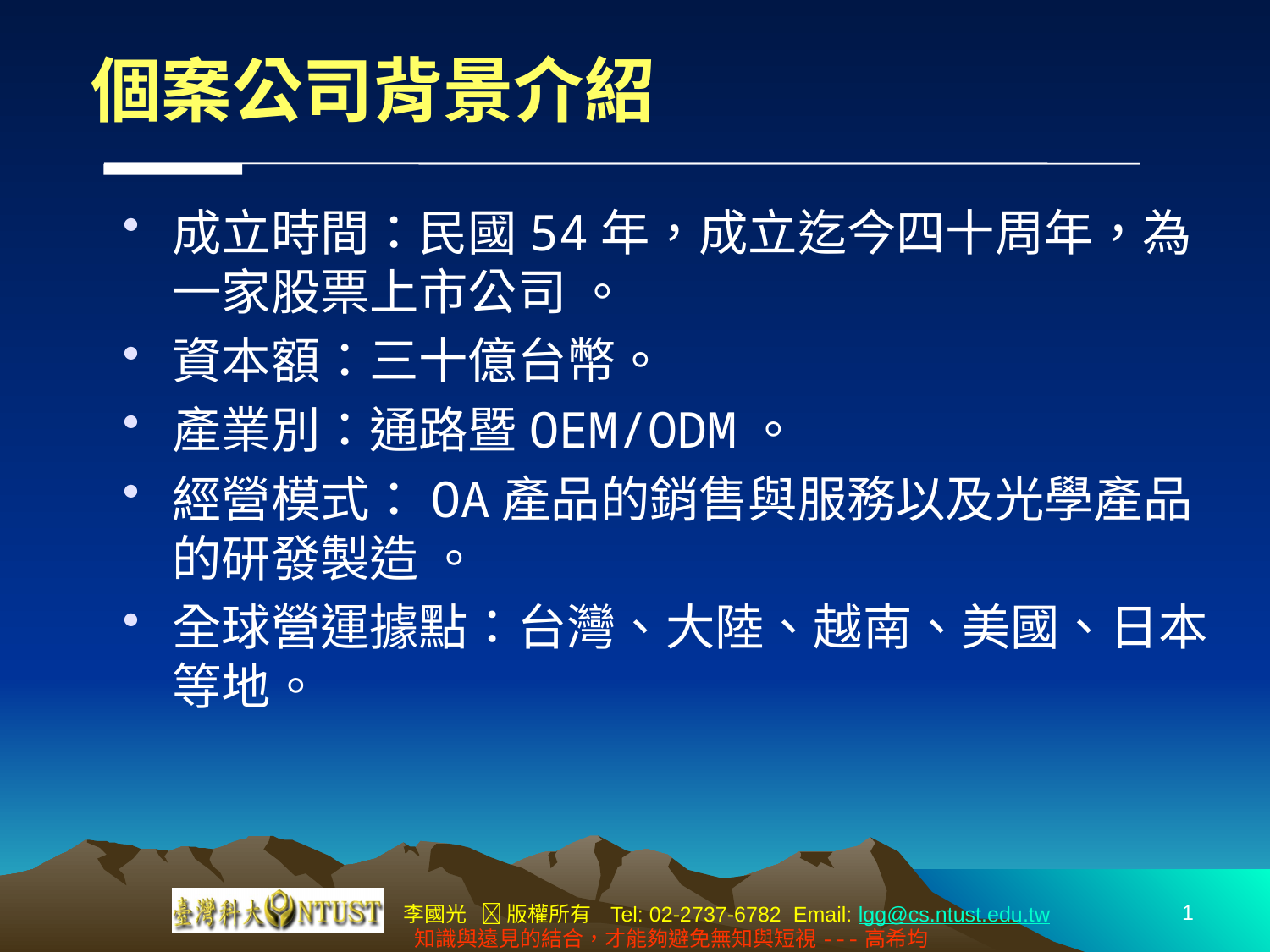

個案公司背景介紹

成立時間：民國54年，成立迄今四十周年，為一家股票上市公司 。
資本額：三十億台幣。
產業別：通路暨OEM/ODM。
經營模式：OA產品的銷售與服務以及光學產品的研發製造 。
全球營運據點：台灣、大陸、越南、美國、日本等地。

1